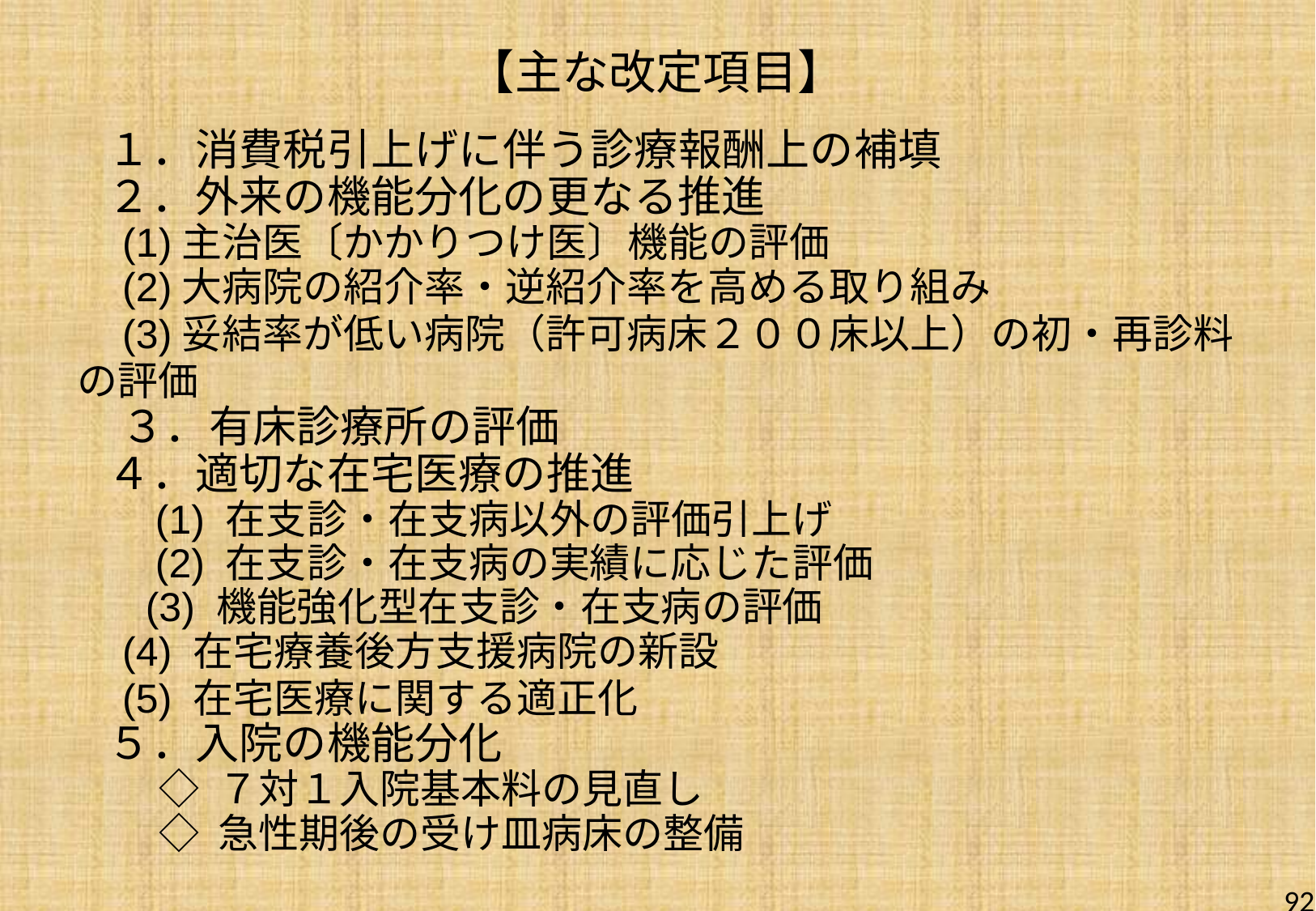

# 【主な改定項目】
  １．消費税引上げに伴う診療報酬上の補填
  ２．外来の機能分化の更なる推進
    (1)主治医〔かかりつけ医〕機能の評価
    (2)大病院の紹介率・逆紹介率を高める取り組み
    (3)妥結率が低い病院（許可病床２００床以上）の初・再診料の評価
　３．有床診療所の評価
  ４．適切な在宅医療の推進
  　(1) 在支診・在支病以外の評価引上げ
  　(2) 在支診・在支病の実績に応じた評価
　  (3) 機能強化型在支診・在支病の評価
    (4) 在宅療養後方支援病院の新設
    (5) 在宅医療に関する適正化
  ５．入院の機能分化
         ◇ ７対１入院基本料の見直し
         ◇ 急性期後の受け皿病床の整備
92